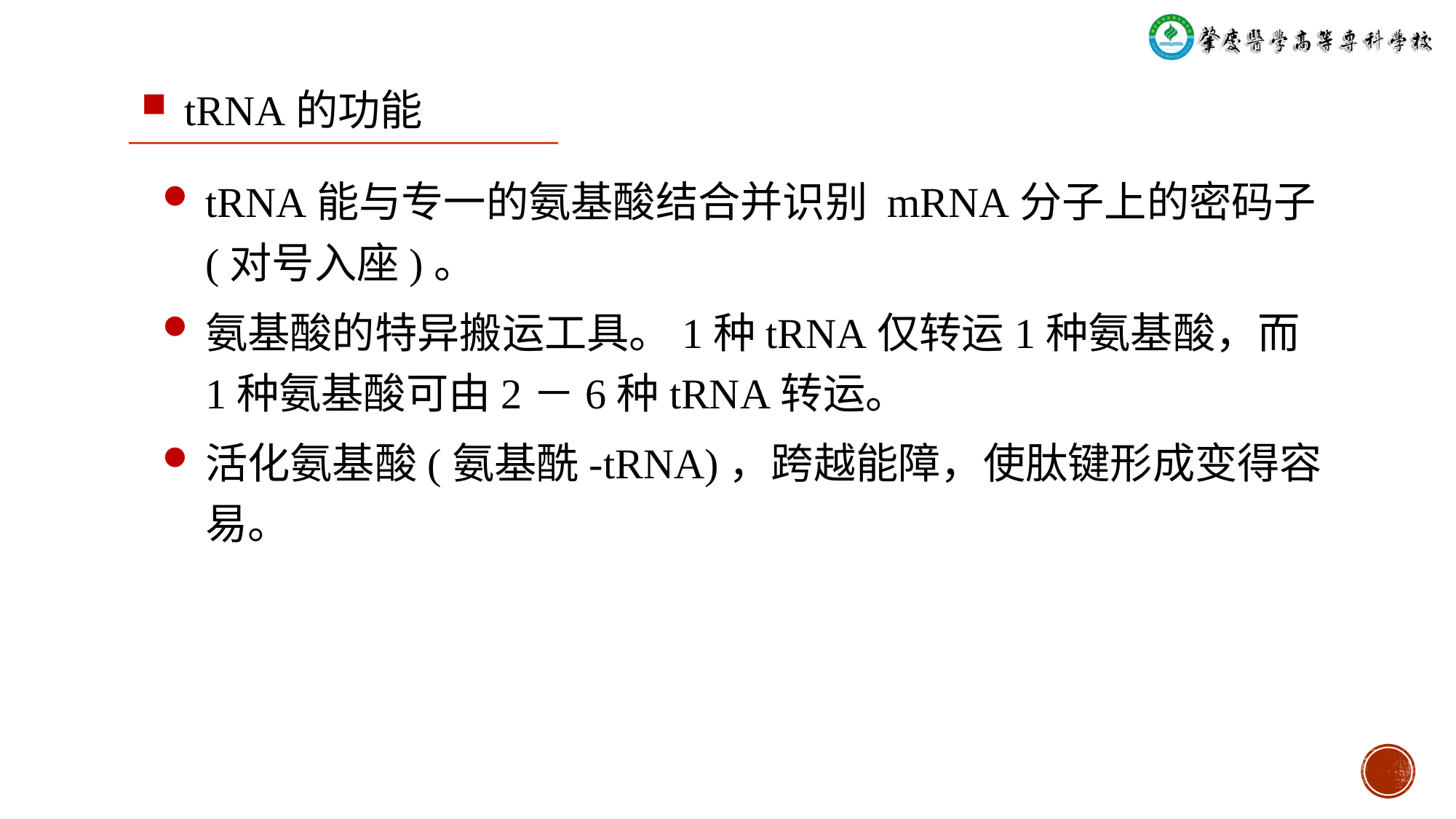

tRNA的功能
tRNA能与专一的氨基酸结合并识别 mRNA分子上的密码子(对号入座)。
氨基酸的特异搬运工具。1种tRNA仅转运1种氨基酸，而1种氨基酸可由2－6种tRNA转运。
活化氨基酸(氨基酰-tRNA)，跨越能障，使肽键形成变得容易。